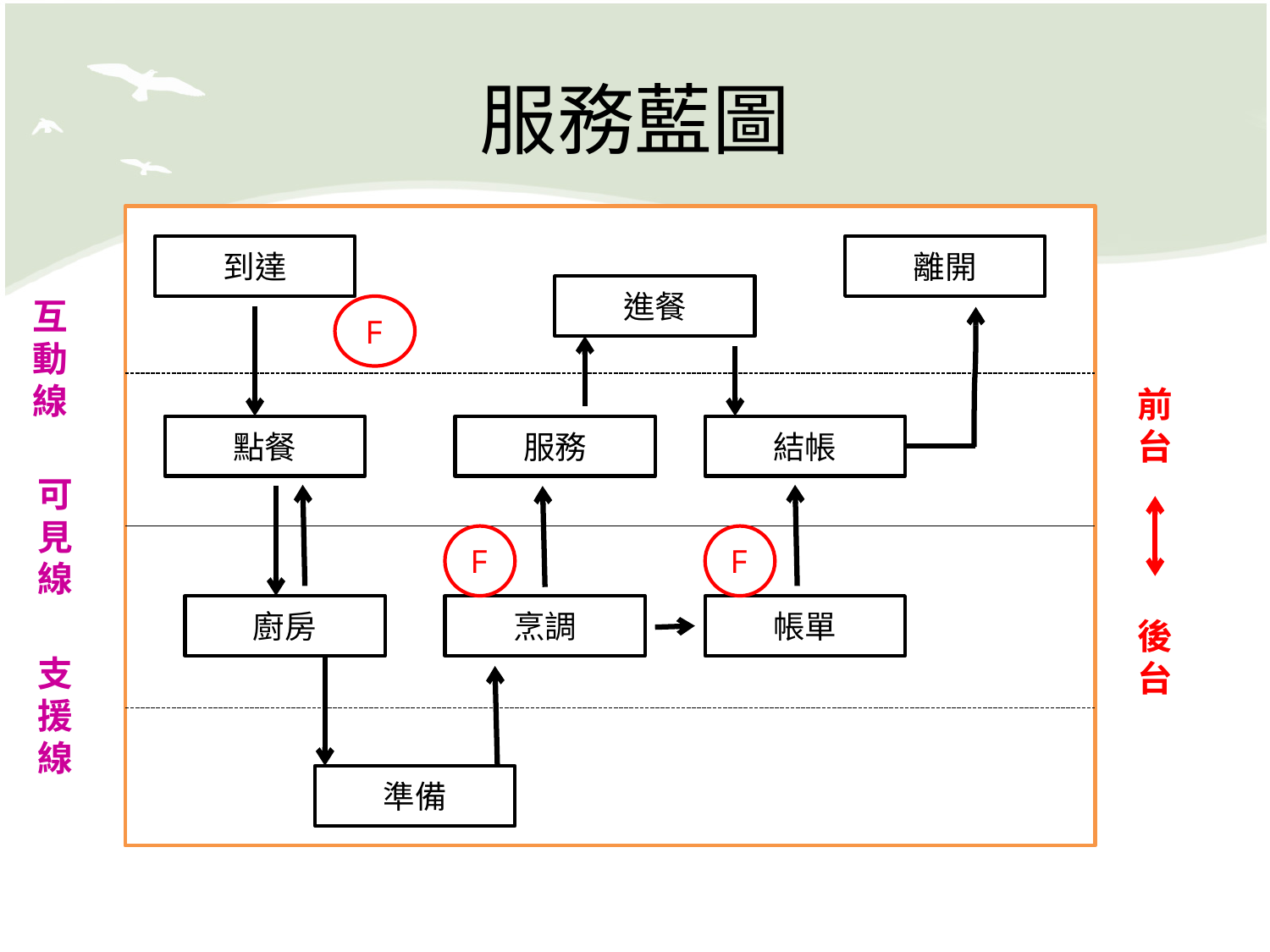

# 服務藍圖

到達
離開
進餐
互動線
F
前台
點餐
服務
結帳
可見線
F
F
廚房
烹調
帳單
後台
支援線
準備